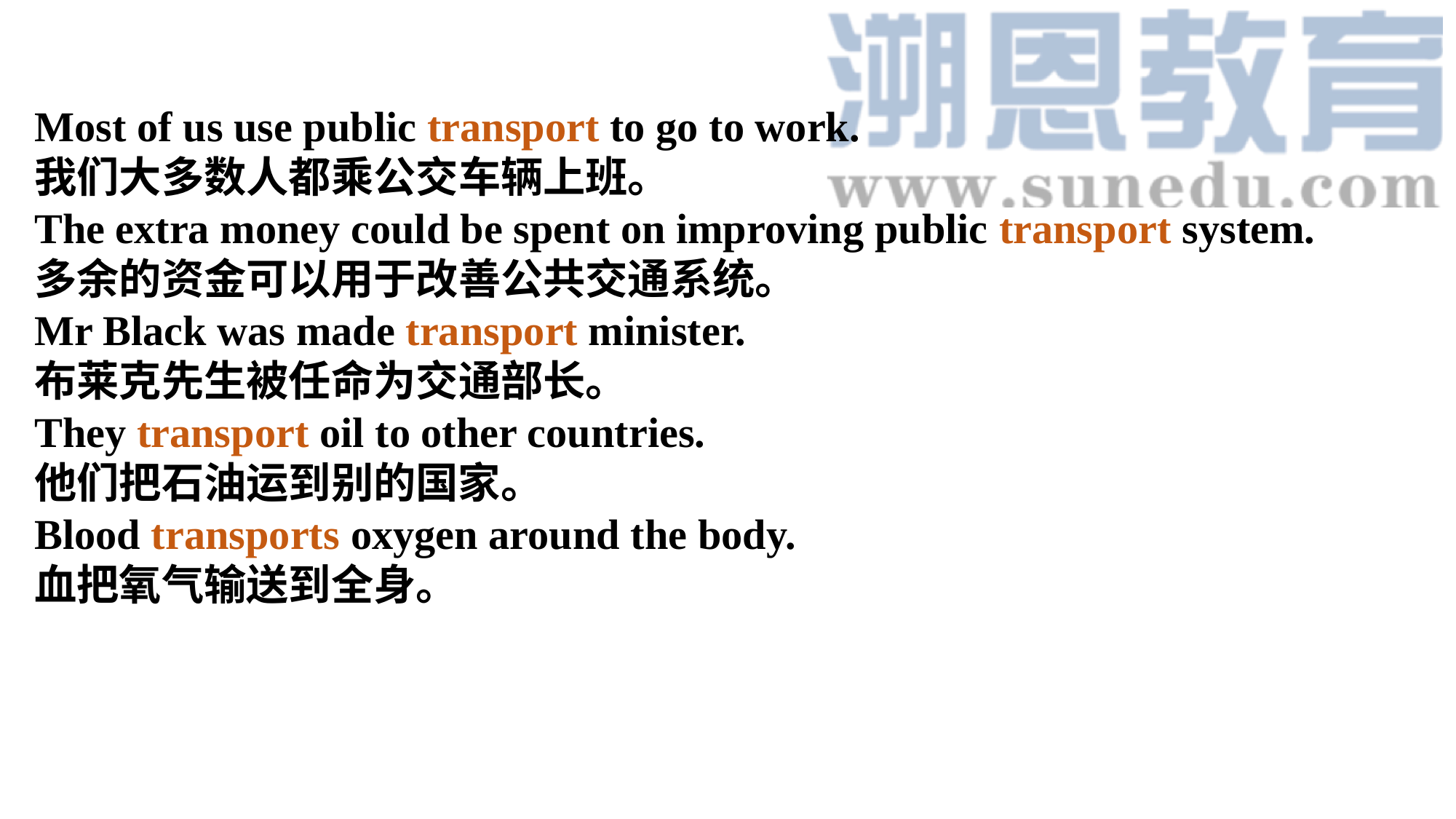

Most of us use public transport to go to work.
我们大多数人都乘公交车辆上班。
The extra money could be spent on improving public transport system.
多余的资金可以用于改善公共交通系统。
Mr Black was made transport minister.
布莱克先生被任命为交通部长。
They transport oil to other countries.
他们把石油运到别的国家。
Blood transports oxygen around the body.
血把氧气输送到全身。